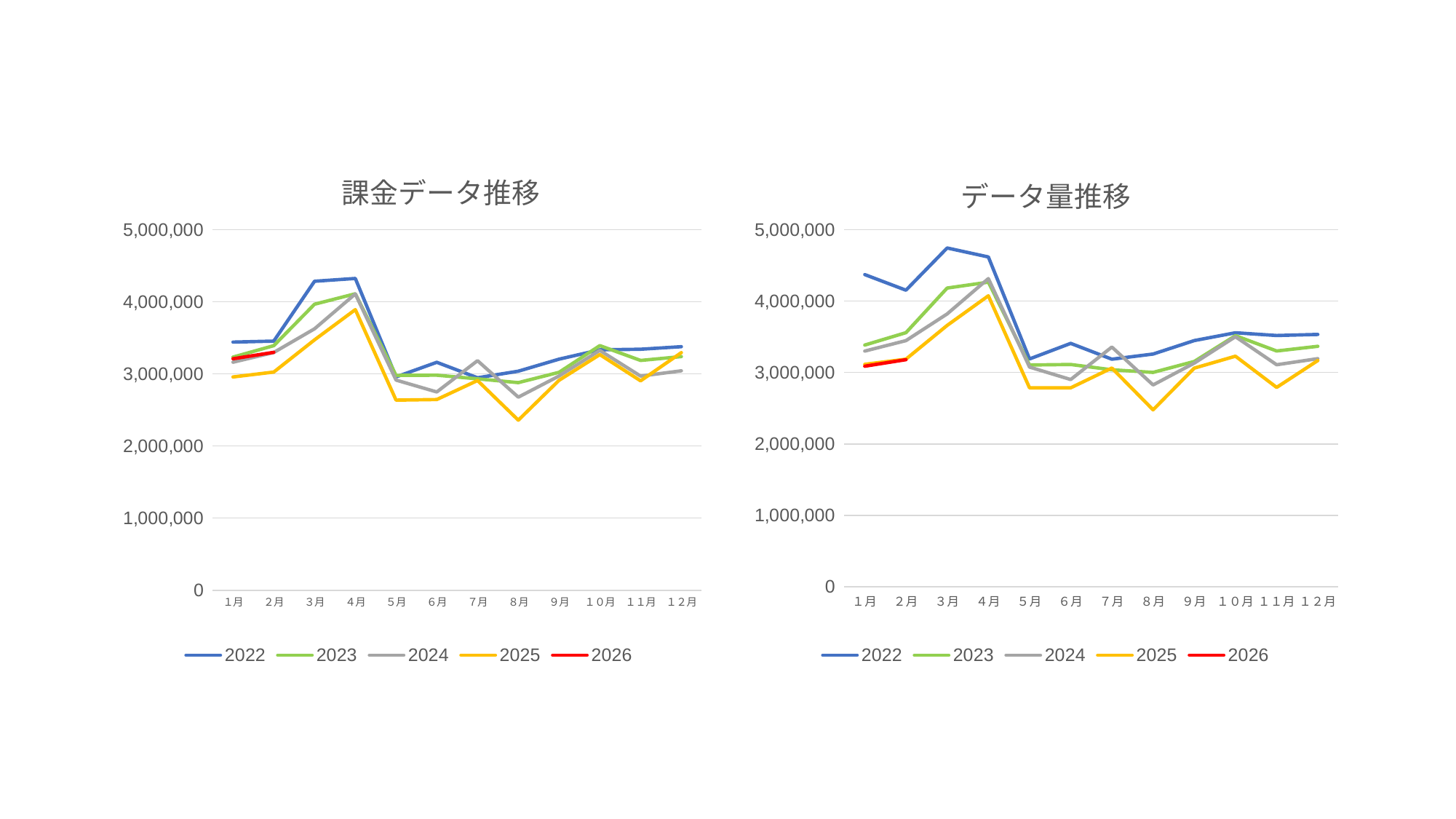

### Chart:  課金データ推移

| Category | 2022 | 2023 | 2024 | 2025 | 2026 |
|---|---|---|---|---|---|
| １月 | 3442161.0 | 3234316.0 | 3163233.0 | 2958702.0 | 3210709.0 |
| ２月 | 3455763.0 | 3392666.0 | 3297610.0 | 3026663.0 | 3300000.0 |
| ３月 | 4285856.0 | 3967673.0 | 3626415.0 | 3473429.0 | None |
| ４月 | 4324601.0 | 4112348.0 | 4109999.0 | 3892633.0 | None |
| ５月 | 2959432.0 | 2980444.0 | 2914747.0 | 2636870.0 | None |
| ６月 | 3162120.0 | 2982756.0 | 2750603.0 | 2645279.0 | None |
| ７月 | 2947285.0 | 2932121.0 | 3184523.0 | 2909304.0 | None |
| ８月 | 3038170.0 | 2879886.0 | 2678527.0 | 2358789.0 | None |
| ９月 | 3205466.0 | 3022790.0 | 2971554.0 | 2912251.0 | None |
| １０月 | 3334701.0 | 3393080.0 | 3326373.0 | 3268621.0 | None |
| １１月 | 3343309.0 | 3187270.0 | 2970566.0 | 2904871.0 | None |
| １２月 | 3378100.0 | 3241477.0 | 3043861.0 | 3295821.0 | None |

### Chart: データ量推移

| Category | 2022 | 2023 | 2024 | 2025 | 2026 |
|---|---|---|---|---|---|
| １月 | 4372060.0 | 3385018.0 | 3300724.0 | 3115478.0 | 3088687.0 |
| ２月 | 4153436.0 | 3558222.0 | 3447248.0 | 3187595.0 | 3180000.0 |
| ３月 | 4745183.0 | 4183397.0 | 3821092.0 | 3660249.0 | None |
| ４月 | 4619237.0 | 4266076.0 | 4316279.0 | 4075445.0 | None |
| ５月 | 3190753.0 | 3105484.0 | 3076444.0 | 2784907.0 | None |
| ６月 | 3408476.0 | 3112734.0 | 2901722.0 | 2786048.0 | None |
| ７月 | 3187084.0 | 3038642.0 | 3357140.0 | 3063331.0 | None |
| ８月 | 3258866.0 | 3002283.0 | 2826265.0 | 2476775.0 | None |
| ９月 | 3447890.0 | 3155093.0 | 3131290.0 | 3061687.0 | None |
| １０月 | 3557451.0 | 3516694.0 | 3501754.0 | 3229177.0 | None |
| １１月 | 3518967.0 | 3302207.0 | 3109442.0 | 2792024.0 | None |
| １２月 | 3533495.0 | 3367855.0 | 3194478.0 | 3168409.0 | None |